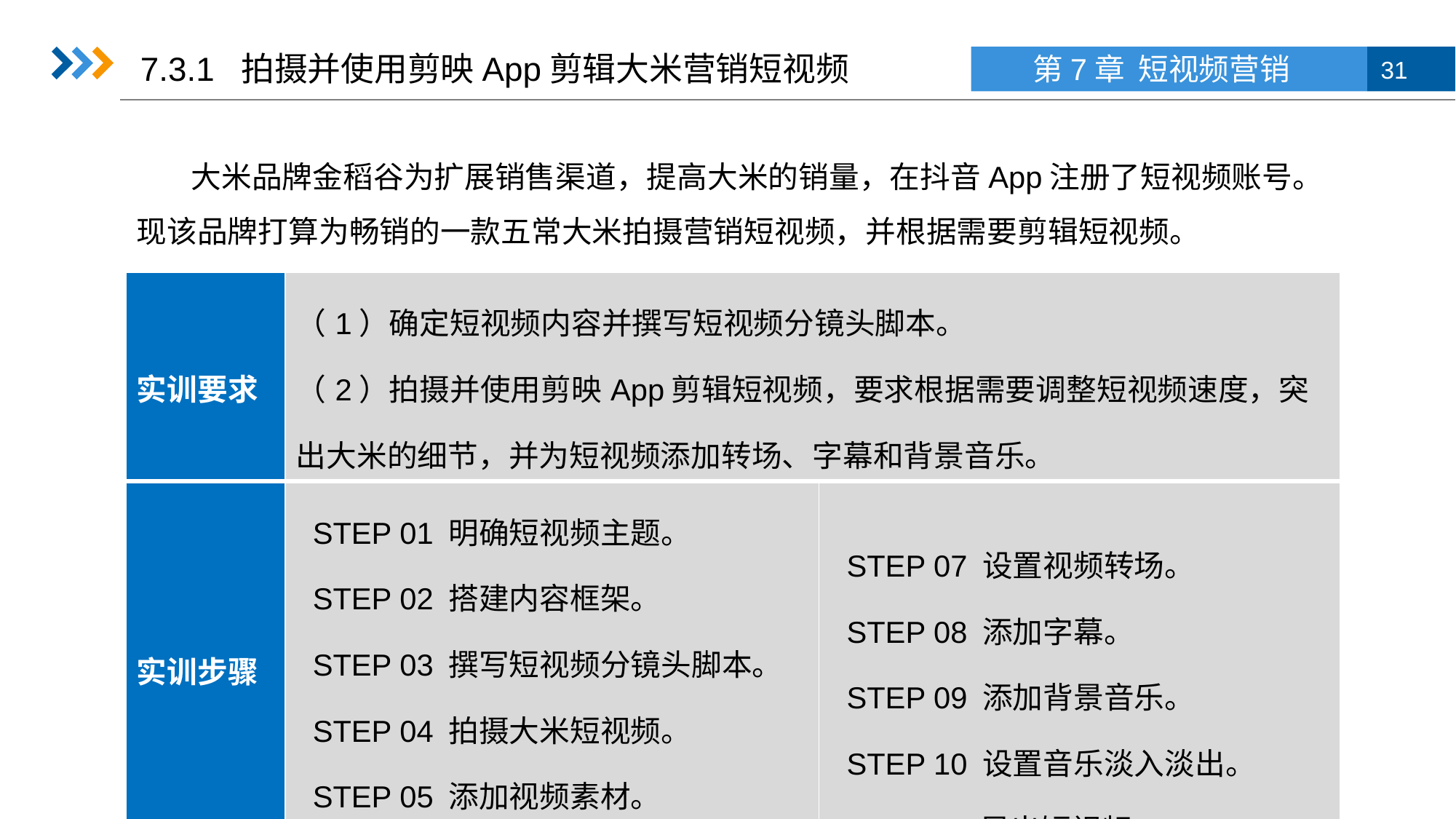

7.3.1  拍摄并使用剪映App剪辑大米营销短视频
大米品牌金稻谷为扩展销售渠道，提高大米的销量，在抖音App注册了短视频账号。现该品牌打算为畅销的一款五常大米拍摄营销短视频，并根据需要剪辑短视频。
| 实训要求 | （1）确定短视频内容并撰写短视频分镜头脚本。 （2）拍摄并使用剪映App剪辑短视频，要求根据需要调整短视频速度，突出大米的细节，并为短视频添加转场、字幕和背景音乐。 |  |
| --- | --- | --- |
| 实训步骤 | STEP 01 明确短视频主题。 STEP 02 搭建内容框架。 STEP 03 撰写短视频分镜头脚本。 STEP 04 拍摄大米短视频。 STEP 05 添加视频素材。 STEP 06 调整视频速度。 | STEP 07 设置视频转场。 STEP 08 添加字幕。 STEP 09 添加背景音乐。 STEP 10 设置音乐淡入淡出。 STEP 11 导出短视频。 |